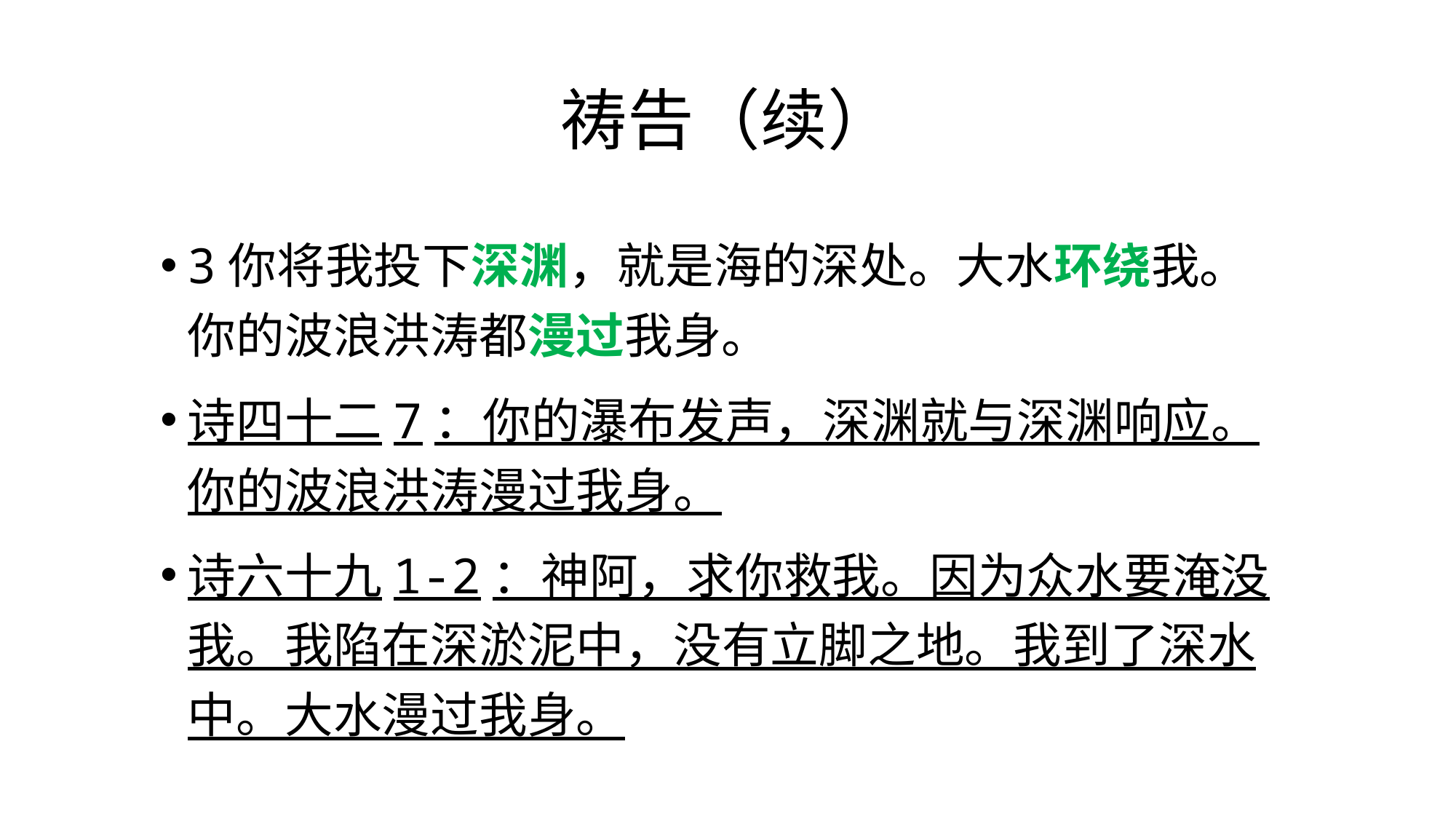

# 祷告（续）
3你将我投下深渊，就是海的深处。大水环绕我。你的波浪洪涛都漫过我身。
诗四十二7：你的瀑布发声，深渊就与深渊响应。你的波浪洪涛漫过我身。
诗六十九1-2：神阿，求你救我。因为众水要淹没我。我陷在深淤泥中，没有立脚之地。我到了深水中。大水漫过我身。